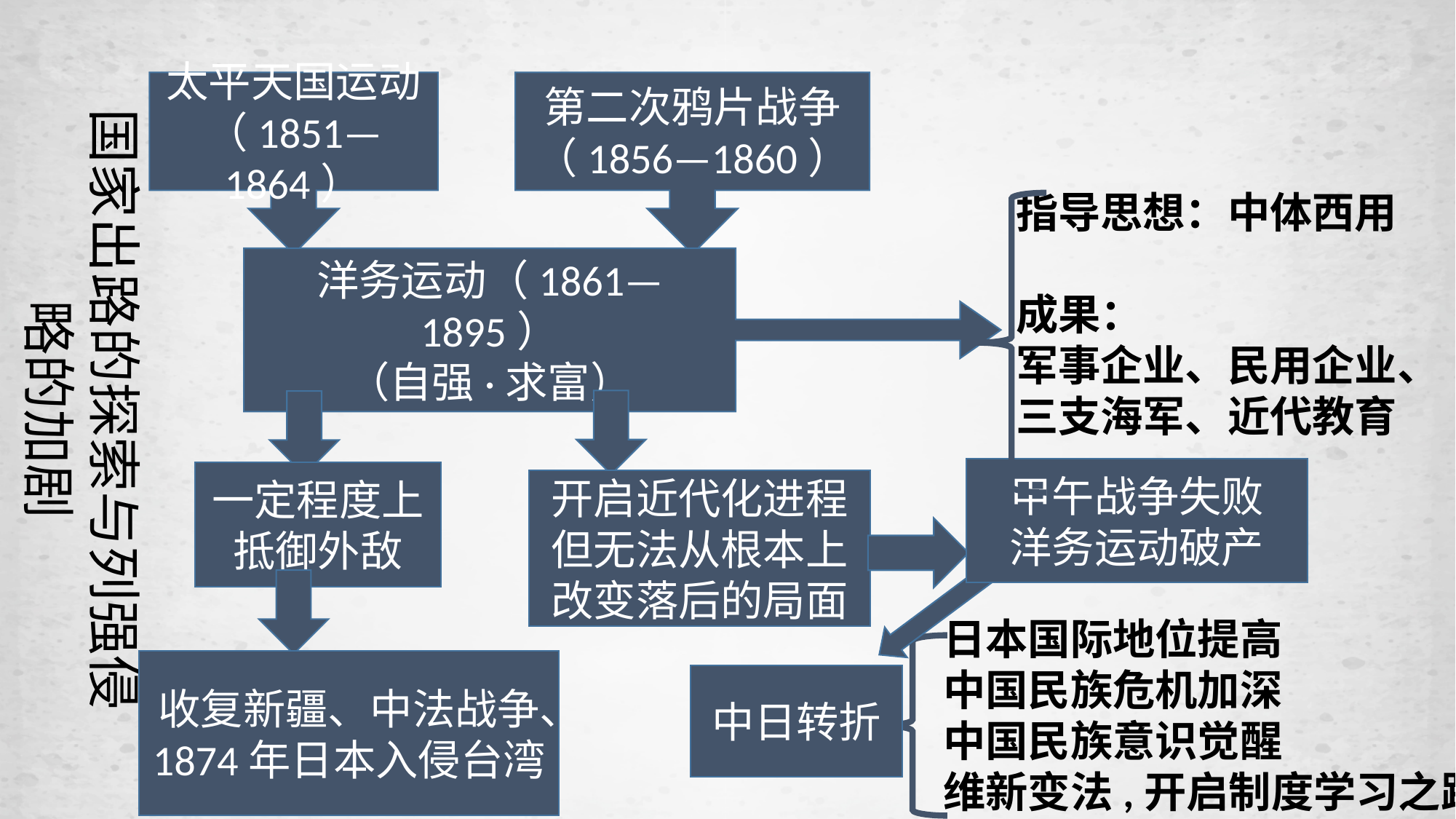

太平天国运动
（1851—1864）
第二次鸦片战争（1856—1860）
国家出路的探索与列强侵略的加剧
指导思想：中体西用

成果：
军事企业、民用企业、三支海军、近代教育

洋务运动（1861—1895）
（自强·求富）

甲午战争失败
洋务运动破产
一定程度上抵御外敌
开启近代化进程
但无法从根本上改变落后的局面

日本国际地位提高
中国民族危机加深
中国民族意识觉醒
维新变法,开启制度学习之路

收复新疆、中法战争、1874年日本入侵台湾
中日转折